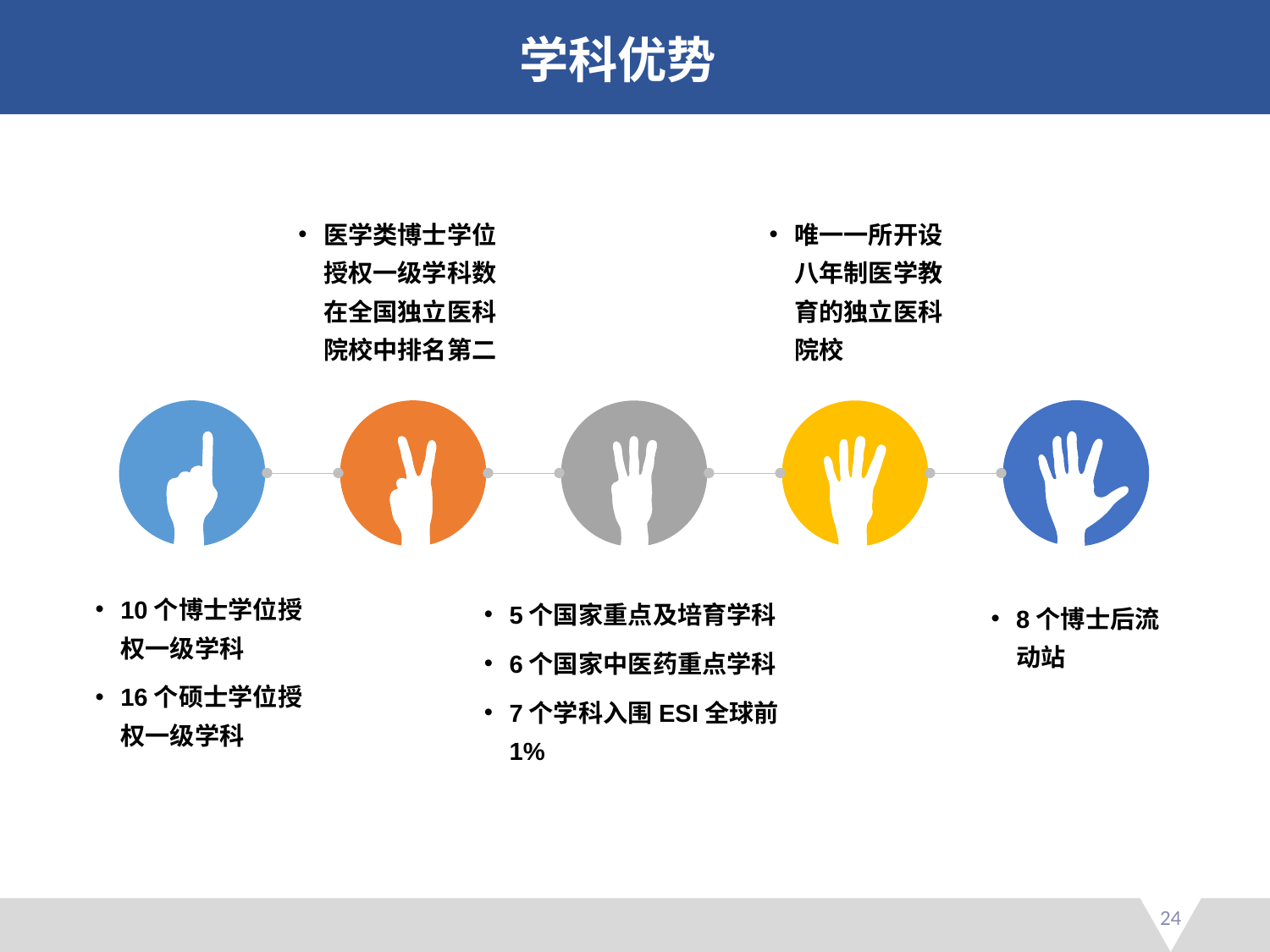

学科优势
医学类博士学位授权一级学科数在全国独立医科院校中排名第二
唯一一所开设八年制医学教育的独立医科院校

10个博士学位授权一级学科
16个硕士学位授权一级学科

5个国家重点及培育学科
6个国家中医药重点学科
7个学科入围ESI全球前1%
8个博士后流动站
24